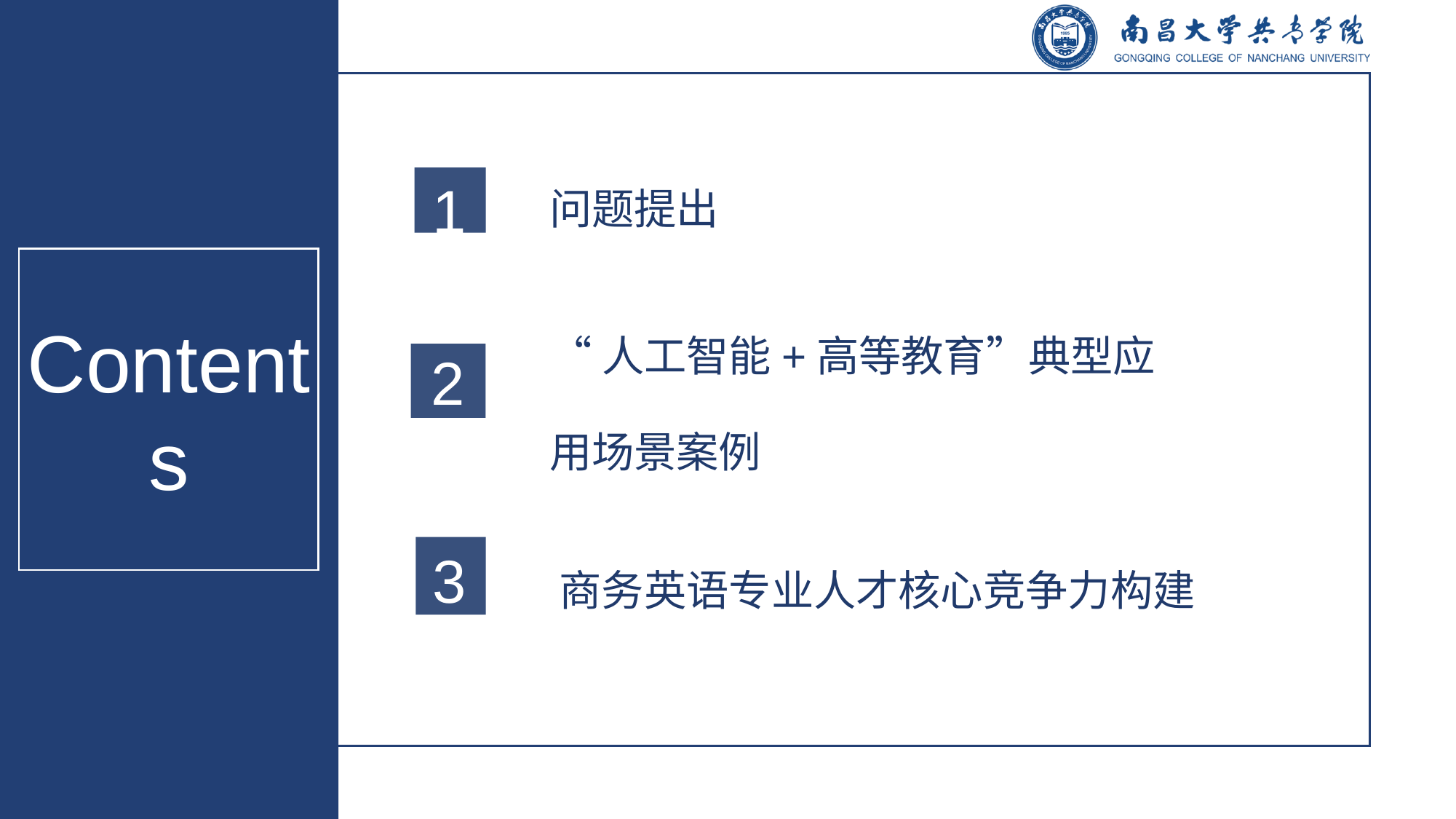

问题提出

1
“人工智能+高等教育”典型应用场景案例
1
2
商务英语专业人才核心竞争力构建

3